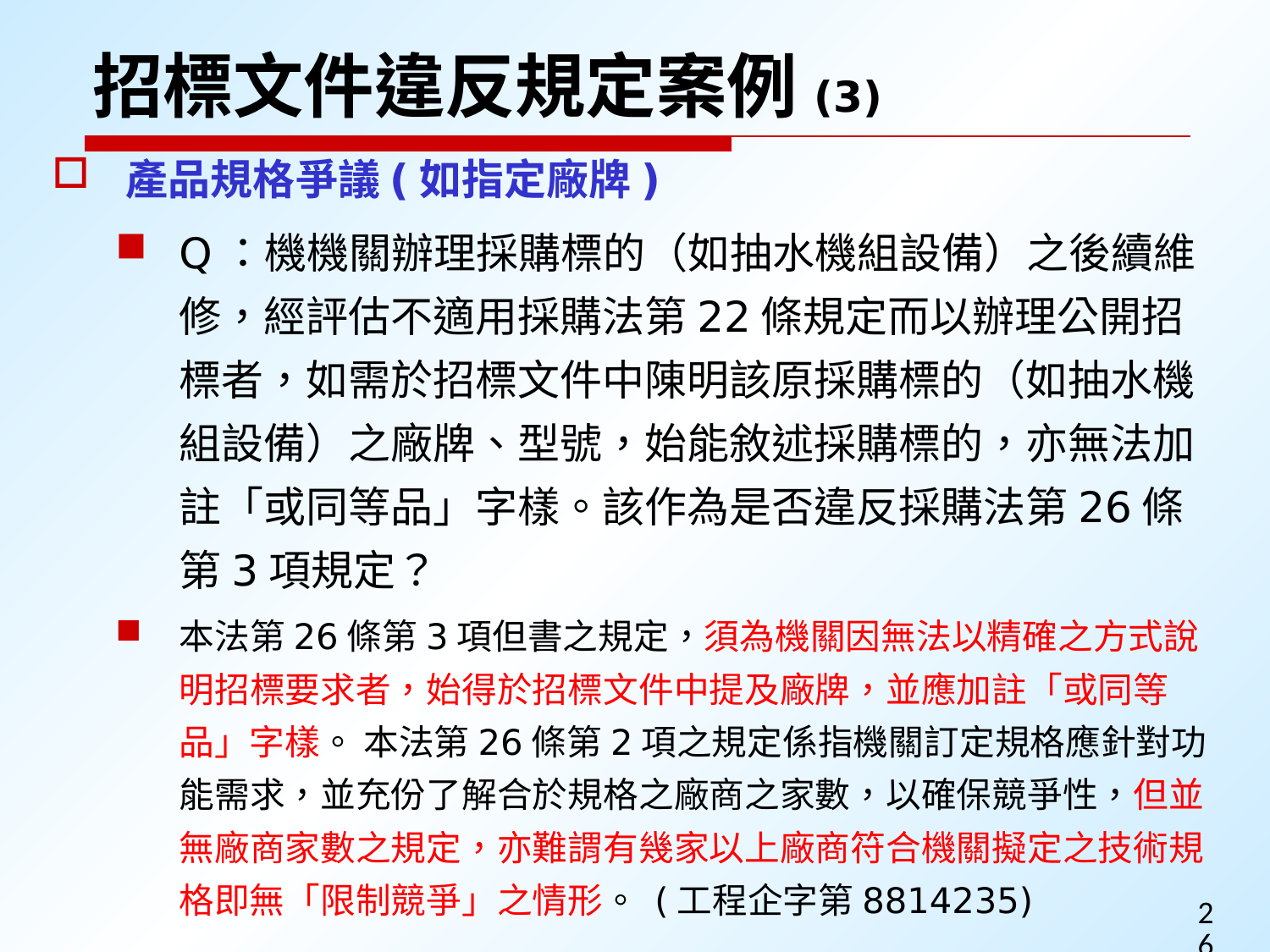

招標文件違反規定案例(3)
產品規格爭議(如指定廠牌)
Q：機機關辦理採購標的（如抽水機組設備）之後續維修，經評估不適用採購法第22條規定而以辦理公開招標者，如需於招標文件中陳明該原採購標的（如抽水機組設備）之廠牌、型號，始能敘述採購標的，亦無法加註「或同等品」字樣。該作為是否違反採購法第26條第3項規定？
本法第26條第3項但書之規定，須為機關因無法以精確之方式說明招標要求者，始得於招標文件中提及廠牌，並應加註「或同等品」字樣。 本法第26條第2項之規定係指機關訂定規格應針對功能需求，並充份了解合於規格之廠商之家數，以確保競爭性，但並無廠商家數之規定，亦難謂有幾家以上廠商符合機關擬定之技術規格即無「限制競爭」之情形。 (工程企字第8814235)